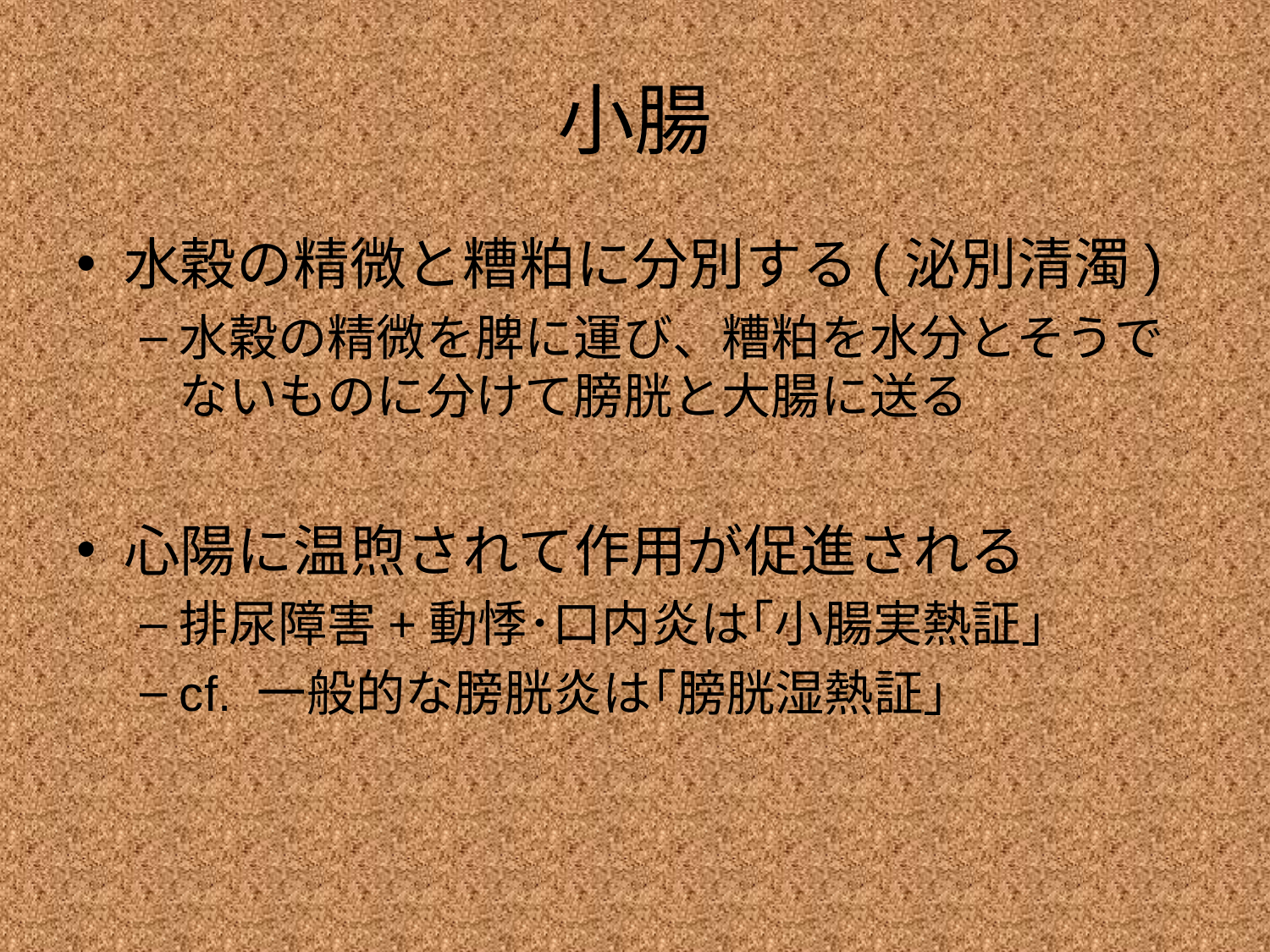

# 小腸
水穀の精微と糟粕に分別する(泌別清濁)
水穀の精微を脾に運び、糟粕を水分とそうでないものに分けて膀胱と大腸に送る

心陽に温煦されて作用が促進される
排尿障害+動悸･口内炎は｢小腸実熱証｣
cf. 一般的な膀胱炎は｢膀胱湿熱証｣